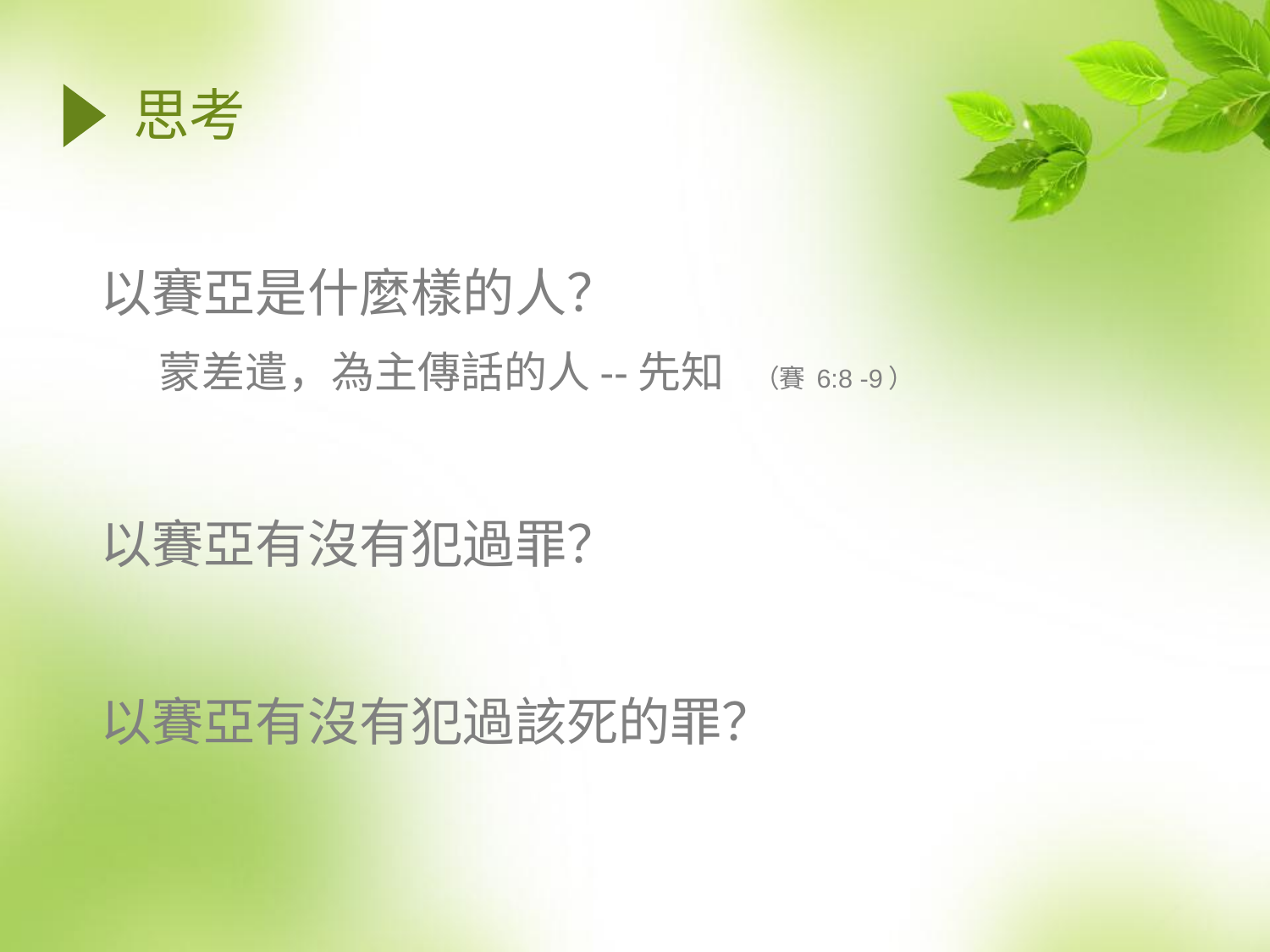

# 思考
以賽亞是什麼樣的人？
蒙差遣，為主傳話的人--先知   （賽 6:8 -9）

以賽亞有沒有犯過罪？

以賽亞有沒有犯過該死的罪？